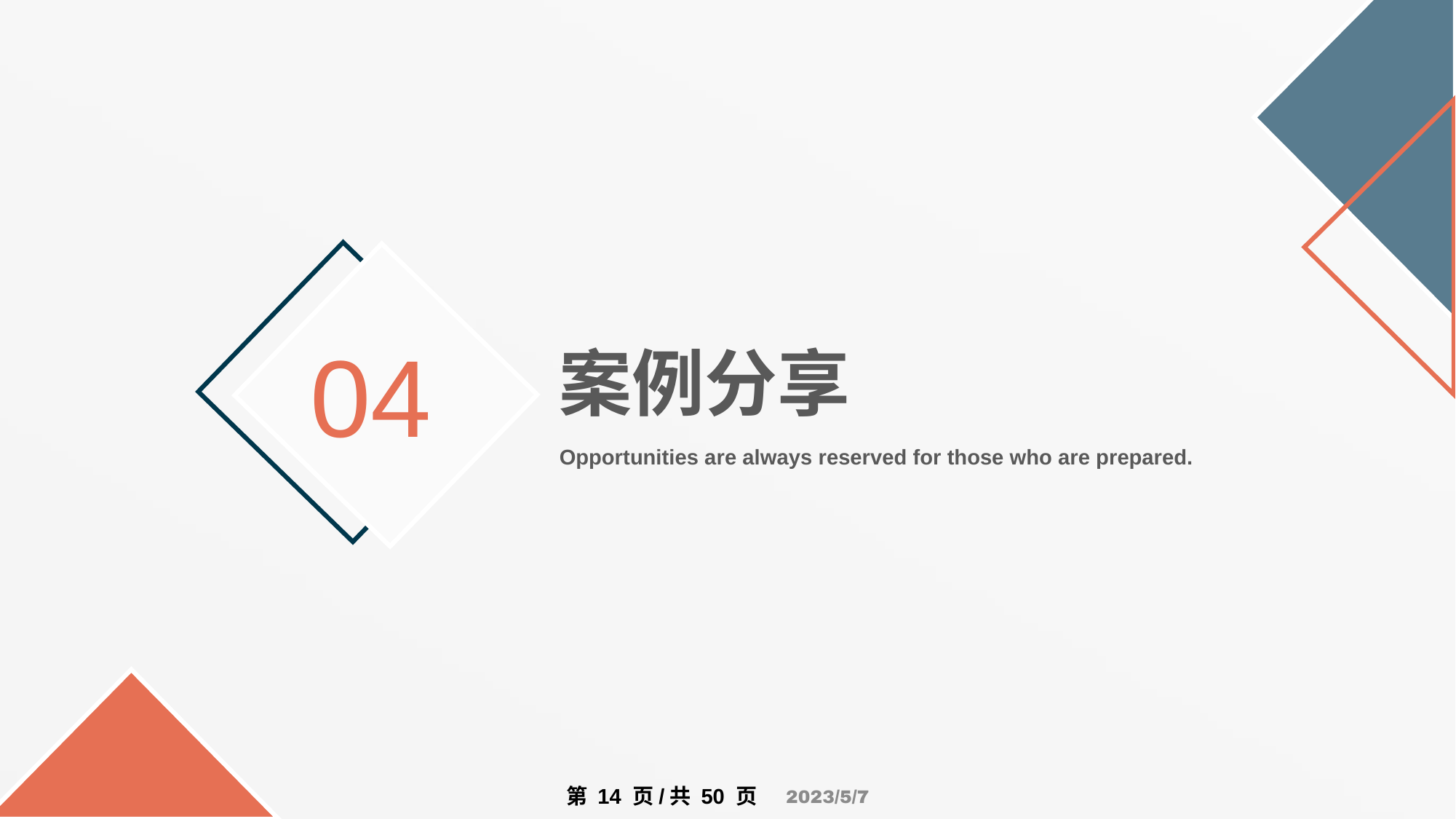

04
案例分享
Opportunities are always reserved for those who are prepared.